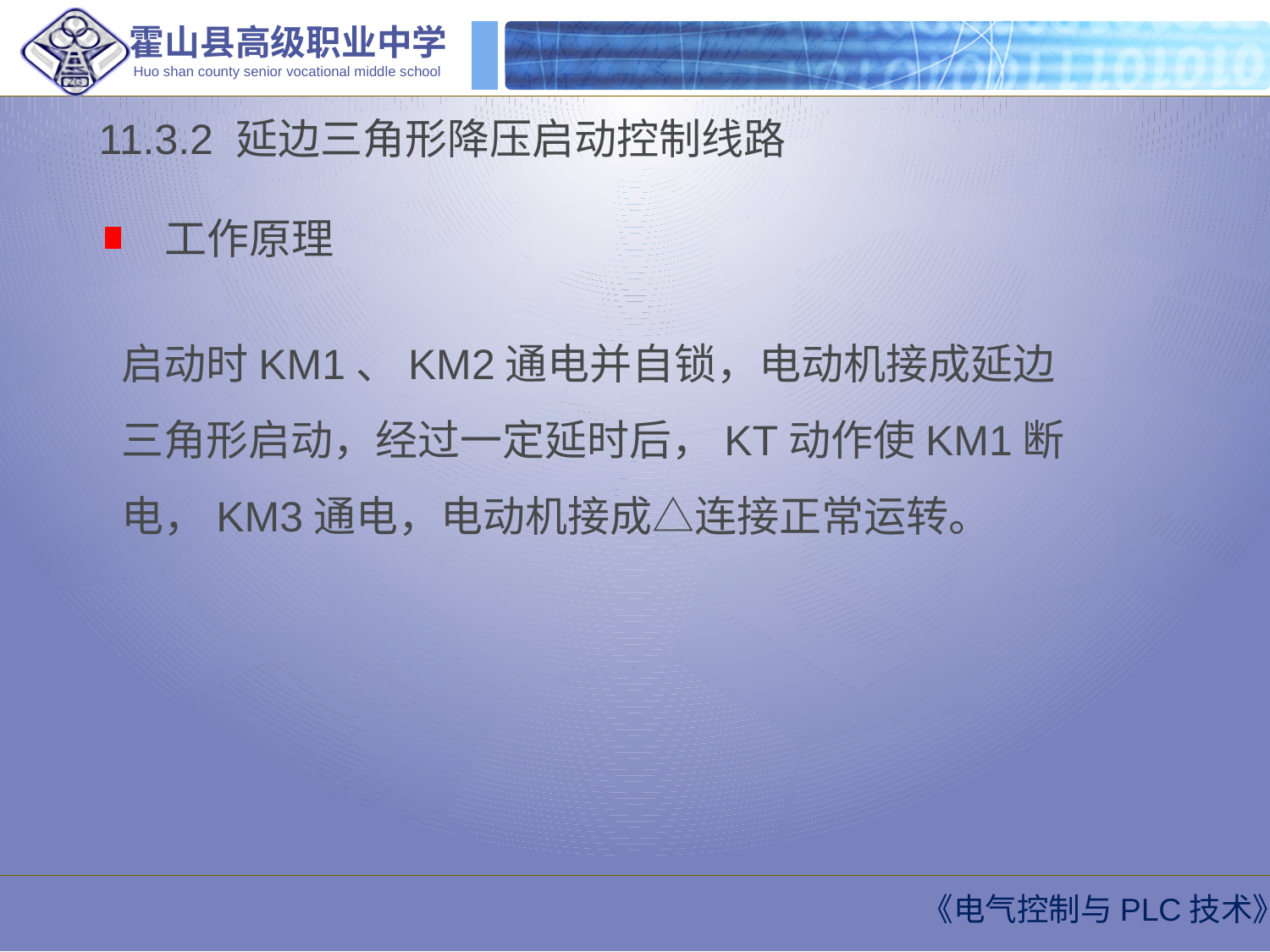

11.3.2 延边三角形降压启动控制线路
工作原理

启动时KM1、KM2通电并自锁，电动机接成延边三角形启动，经过一定延时后，KT动作使KM1断电，KM3通电，电动机接成△连接正常运转。